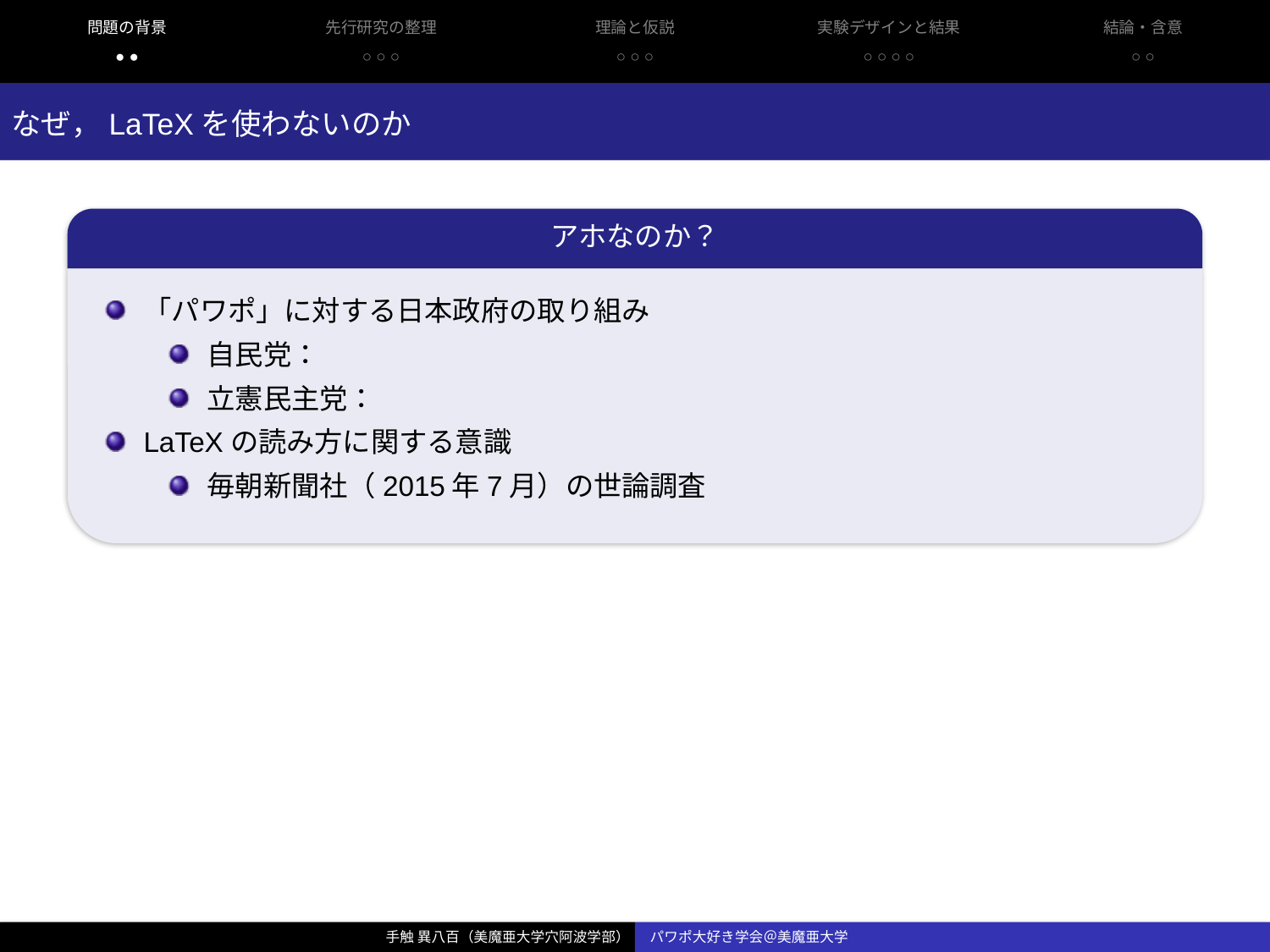

問題の背景
先行研究の整理
理論と仮説
実験デザインと結果
結論・含意
● ●
○ ○ ○
○ ○ ○
○ ○ ○ ○
○ ○
なぜ，LaTeXを使わないのか
アホなのか？

「パワポ」に対する日本政府の取り組み
自民党：
立憲民主党：
LaTeXの読み方に関する意識
毎朝新聞社（2015年7月）の世論調査